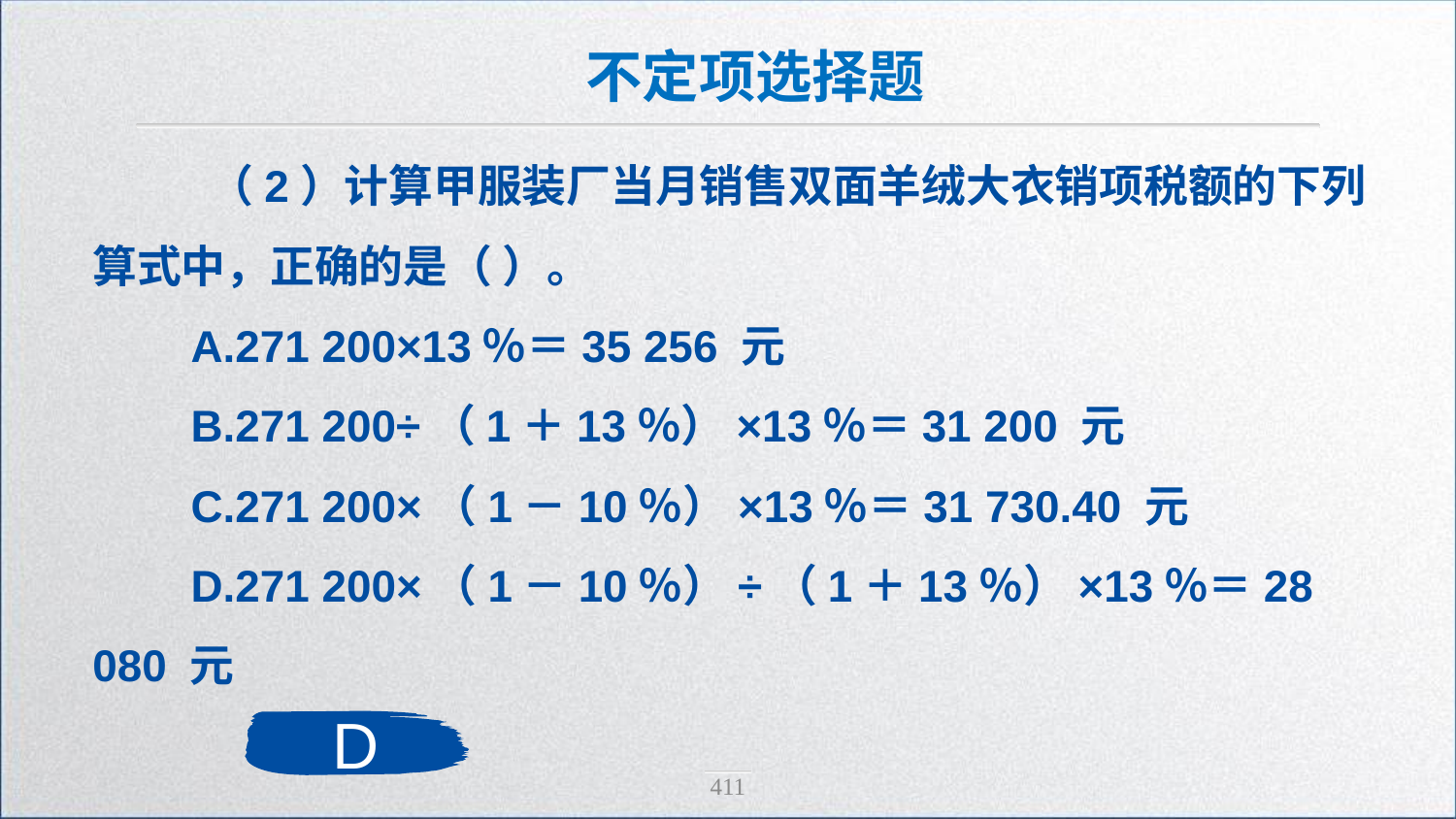

不定项选择题
  （2）计算甲服装厂当月销售双面羊绒大衣销项税额的下列算式中，正确的是（ ）。
 A.271 200×13％＝35 256 元
 B.271 200÷（1＋13％）×13％＝31 200 元
 C.271 200×（1－10％）×13％＝31 730.40 元
 D.271 200×（1－10％）÷（1＋13％）×13％＝28 080 元

D
411